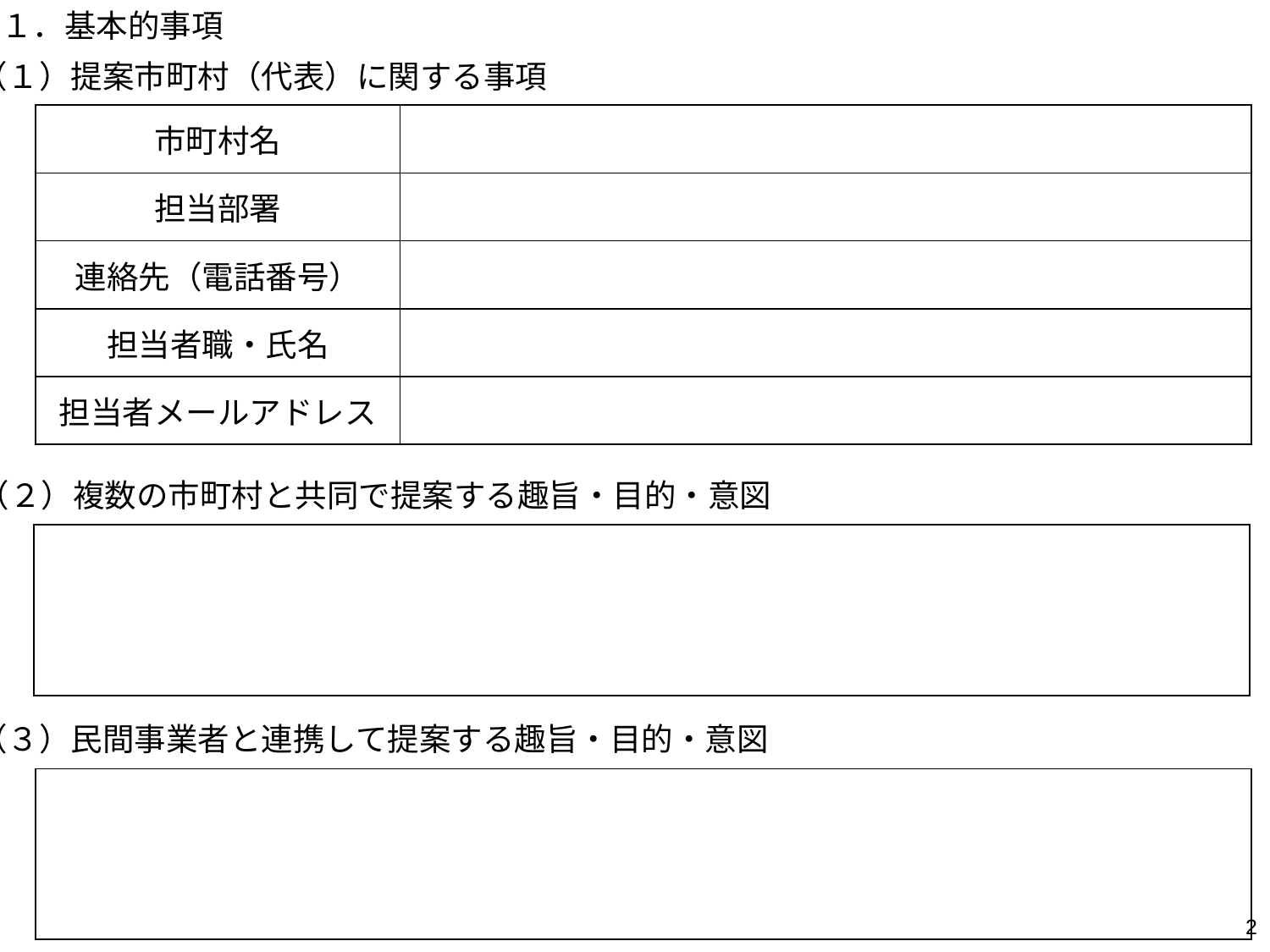

１．基本的事項
（１）提案市町村（代表）に関する事項
| 市町村名 |  |
| --- | --- |
| 担当部署 |  |
| 連絡先（電話番号） |  |
| 担当者職・氏名 |  |
| 担当者メールアドレス |  |
（２）複数の市町村と共同で提案する趣旨・目的・意図
|  |
| --- |
（３）民間事業者と連携して提案する趣旨・目的・意図
|  |
| --- |
2